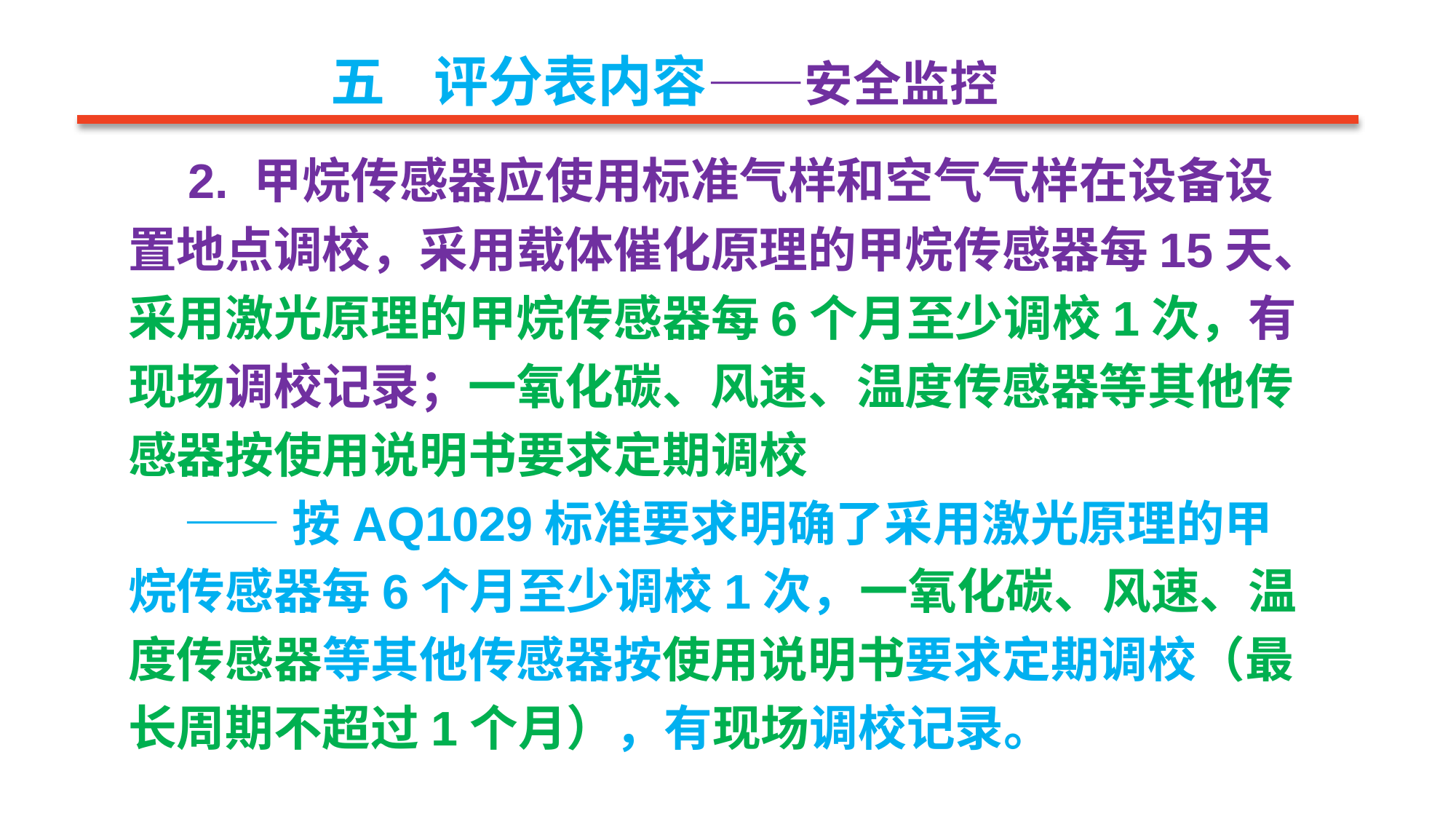

五    评分表内容——安全监控
    2. 甲烷传感器应使用标准气样和空气气样在设备设置地点调校，采用载体催化原理的甲烷传感器每15天、采用激光原理的甲烷传感器每6个月至少调校1次，有现场调校记录；一氧化碳、风速、温度传感器等其他传感器按使用说明书要求定期调校
     ——按AQ1029标准要求明确了采用激光原理的甲烷传感器每6个月至少调校1次，一氧化碳、风速、温度传感器等其他传感器按使用说明书要求定期调校（最长周期不超过1个月），有现场调校记录。